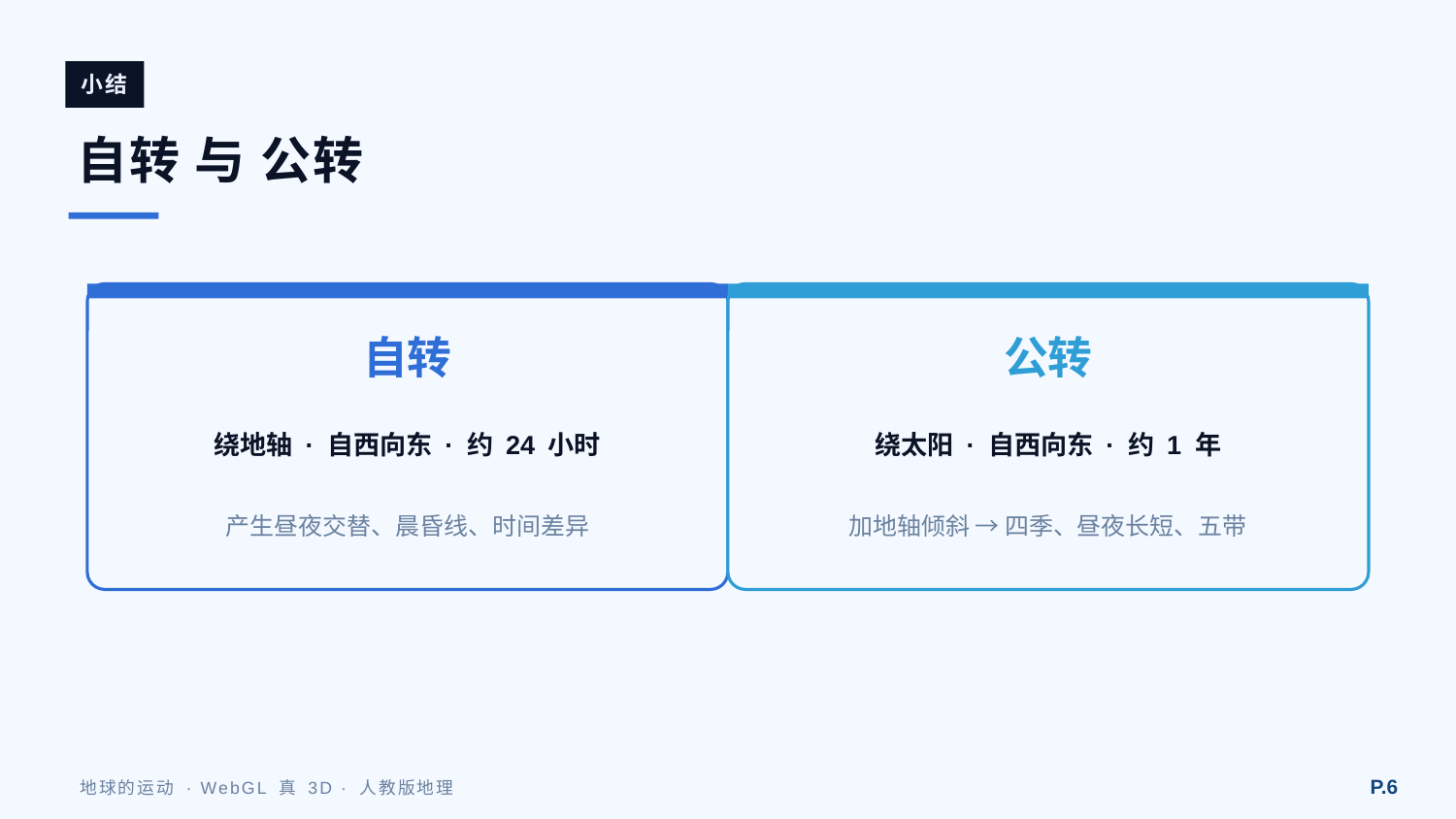

小结

自转 与 公转

自转
公转
绕地轴 · 自西向东 · 约 24 小时
绕太阳 · 自西向东 · 约 1 年
产生昼夜交替、晨昏线、时间差异
加地轴倾斜 → 四季、昼夜长短、五带
P.6
地球的运动 · WebGL 真 3D · 人教版地理